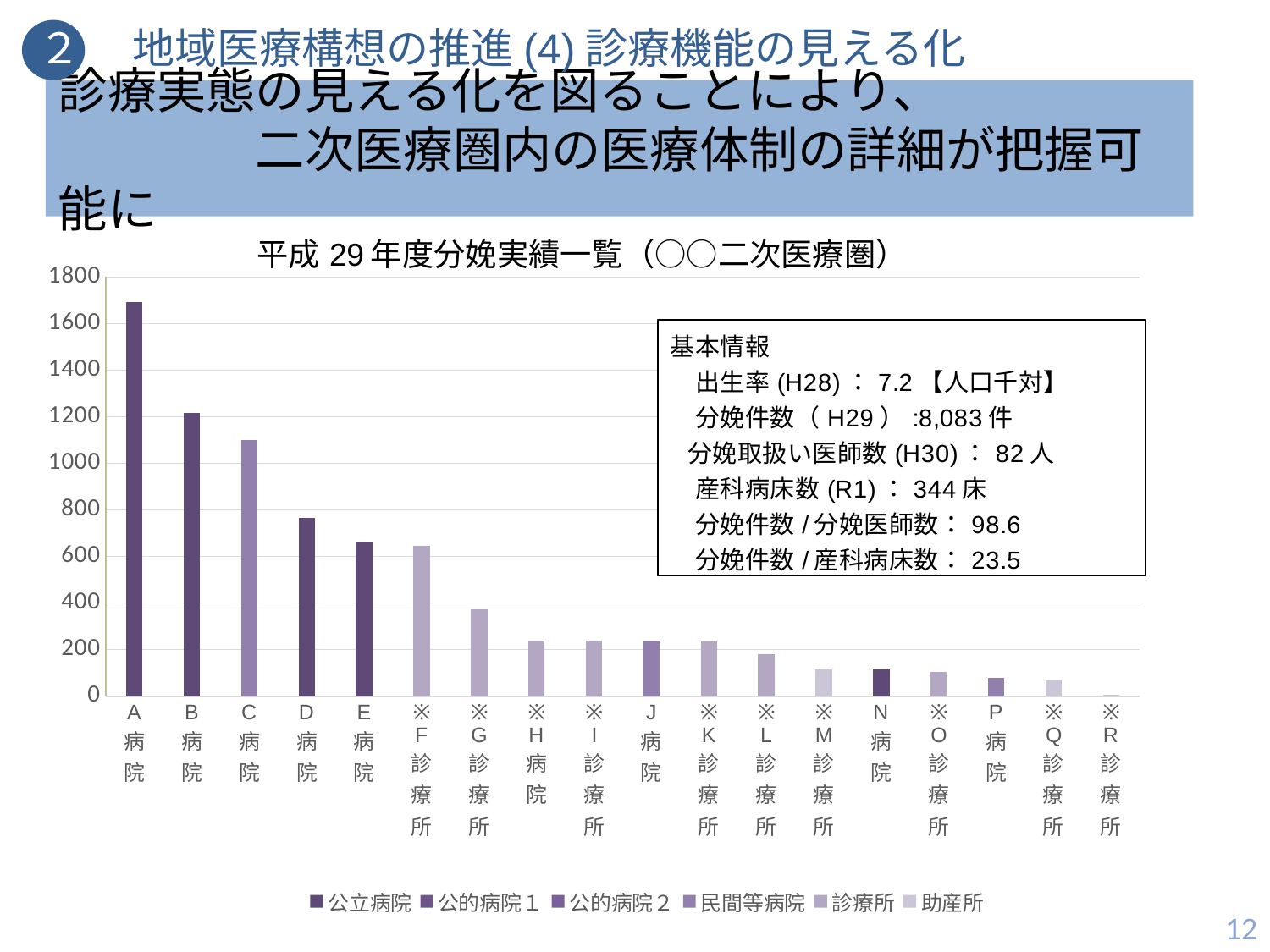

２ 　地域医療構想の推進(4)診療機能の見える化

診療実態の見える化を図ることにより、
　　　　二次医療圏内の医療体制の詳細が把握可能に

### Chart

| Category | 公立病院 | 公的病院１ | 公的病院２ | 民間等病院 | 診療所 | 助産所 |
|---|---|---|---|---|---|---|
| A病院 | 1694.0 | None | None | None | None | None |
| B病院 | 1215.0 | None | None | None | None | None |
| C病院 | None | None | None | 1100.0 | None | None |
| D病院 | 765.0 | None | None | None | None | None |
| E病院 | 664.0 | None | None | None | None | None |
| ※F診療所 | None | None | None | None | 645.0 | None |
| ※G診療所 | None | None | None | None | 375.0 | None |
| ※H病院 | None | None | None | None | 240.0 | None |
| ※I診療所 | None | None | None | None | 239.0 | None |
| J病院 | None | None | None | 238.0 | None | None |
| ※K診療所 | None | None | None | None | 234.0 | None |
| ※L診療所 | None | None | None | None | 182.0 | None |
| ※M診療所 | None | None | None | None | None | 116.0 |
| N病院 | 115.0 | None | None | None | None | None |
| ※O診療所 | None | None | None | None | 106.0 | None |
| P病院 | None | None | None | 80.0 | None | None |
| ※Q診療所 | None | None | None | None | None | 68.0 |
| ※R診療所 | None | None | None | None | None | 7.0 |
12